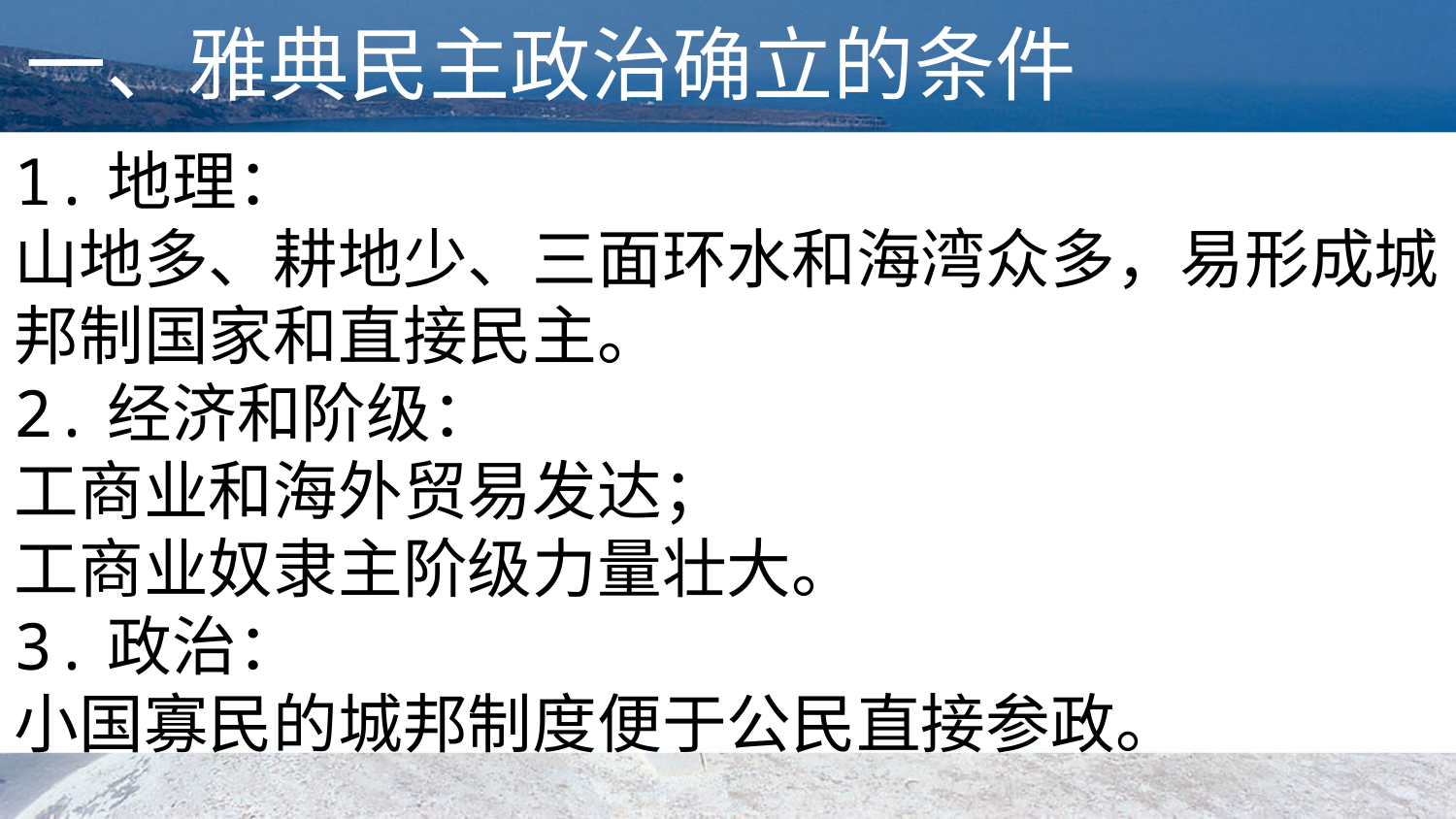

一、雅典民主政治确立的条件
1.地理：
山地多、耕地少、三面环水和海湾众多，易形成城邦制国家和直接民主。
2.经济和阶级：
工商业和海外贸易发达；
工商业奴隶主阶级力量壮大。
3.政治：
小国寡民的城邦制度便于公民直接参政。